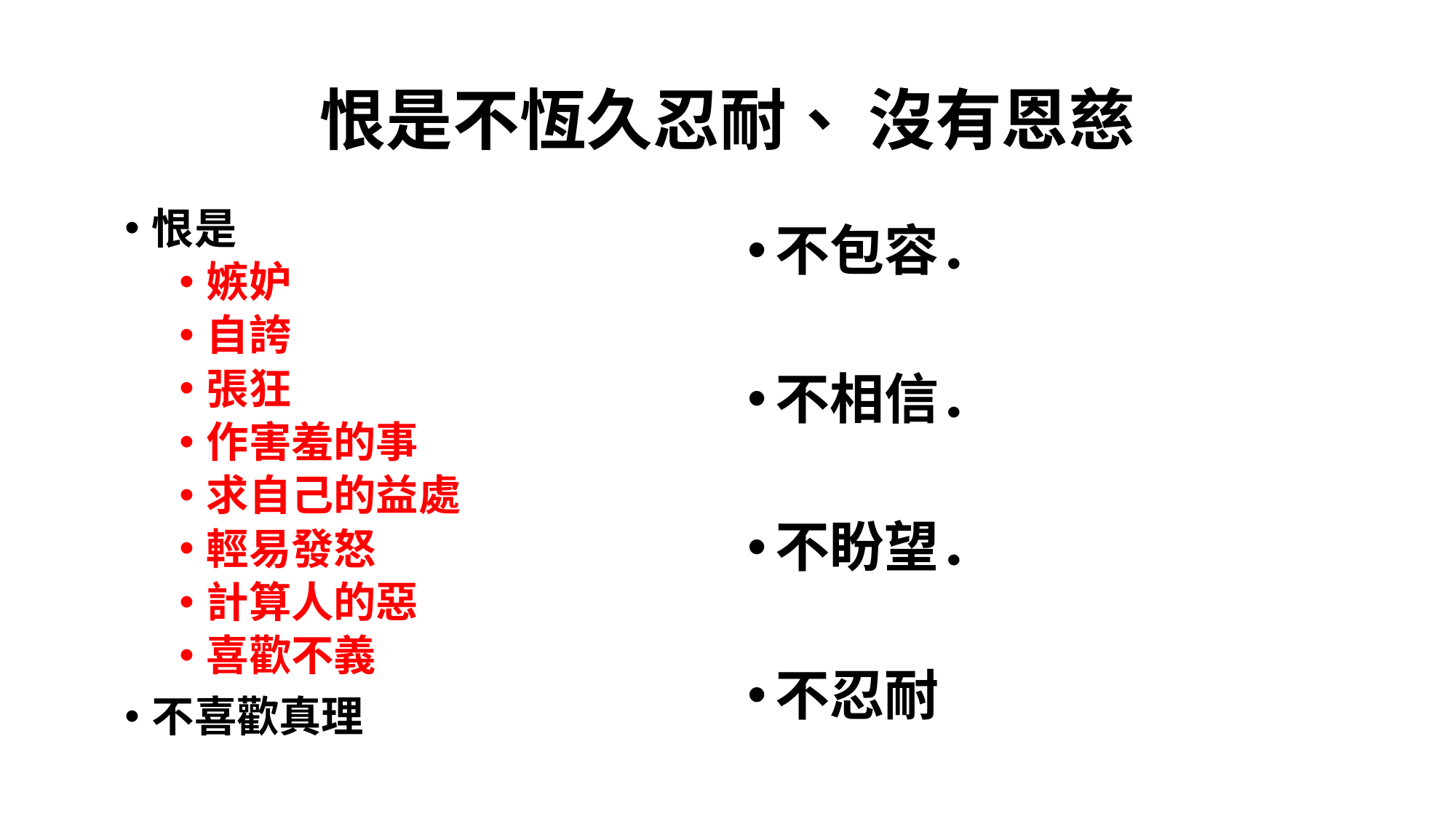

# 恨是不恆久忍耐、 沒有恩慈
恨是
嫉妒
自誇
張狂
作害羞的事
求自己的益處
輕易發怒
計算人的惡
喜歡不義
不喜歡真理
不包容．

不相信．

不盼望．

不忍耐